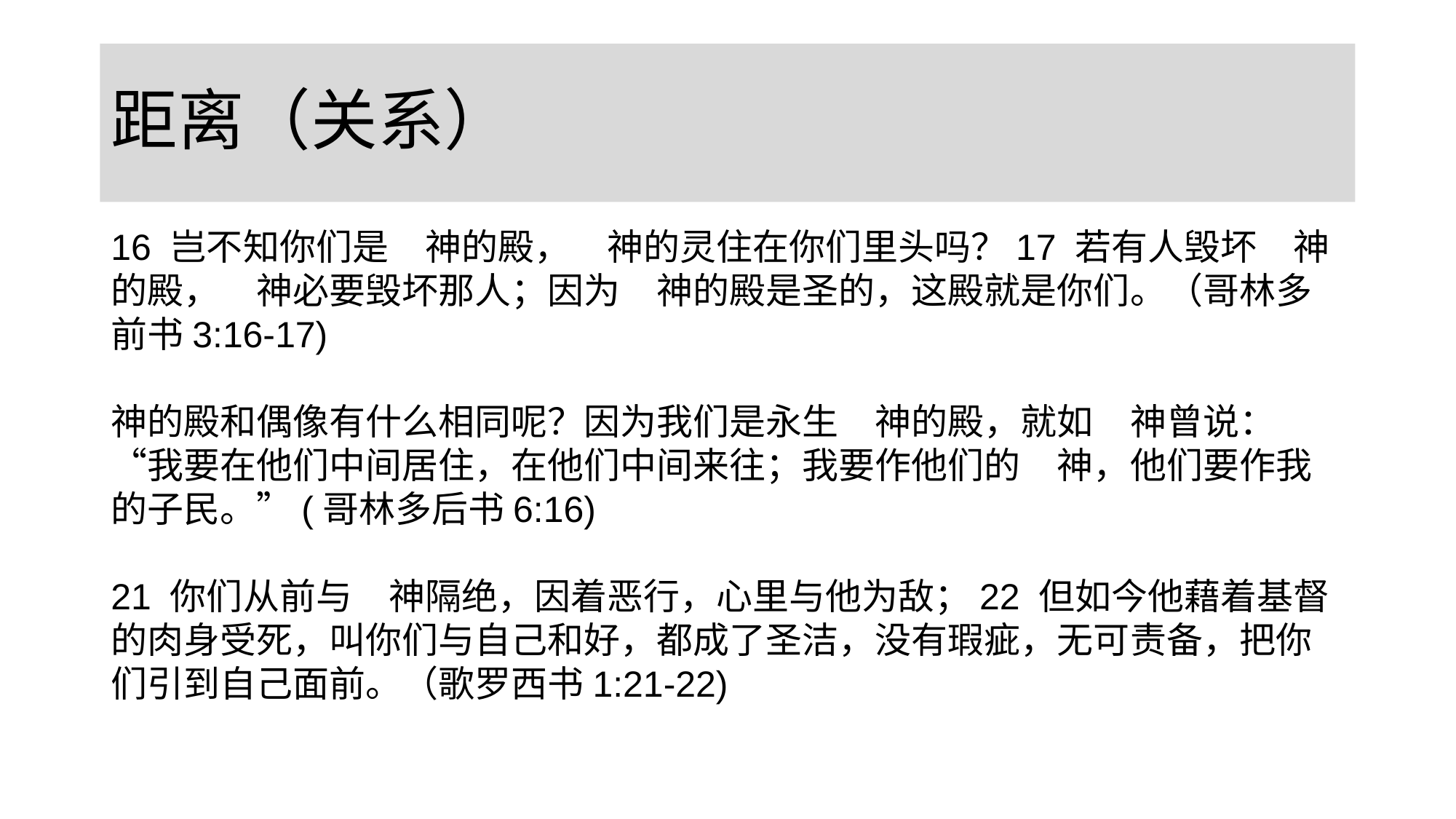

# 距离（关系）
16 岂不知你们是　神的殿，　神的灵住在你们里头吗？17 若有人毁坏　神的殿，　神必要毁坏那人；因为　神的殿是圣的，这殿就是你们。（哥林多前书3:16-17)

神的殿和偶像有什么相同呢？因为我们是永生　神的殿，就如　神曾说：“我要在他们中间居住，在他们中间来往；我要作他们的　神，他们要作我的子民。”(哥林多后书6:16)

21 你们从前与　神隔绝，因着恶行，心里与他为敌；22 但如今他藉着基督的肉身受死，叫你们与自己和好，都成了圣洁，没有瑕疵，无可责备，把你们引到自己面前。（歌罗西书1:21-22)